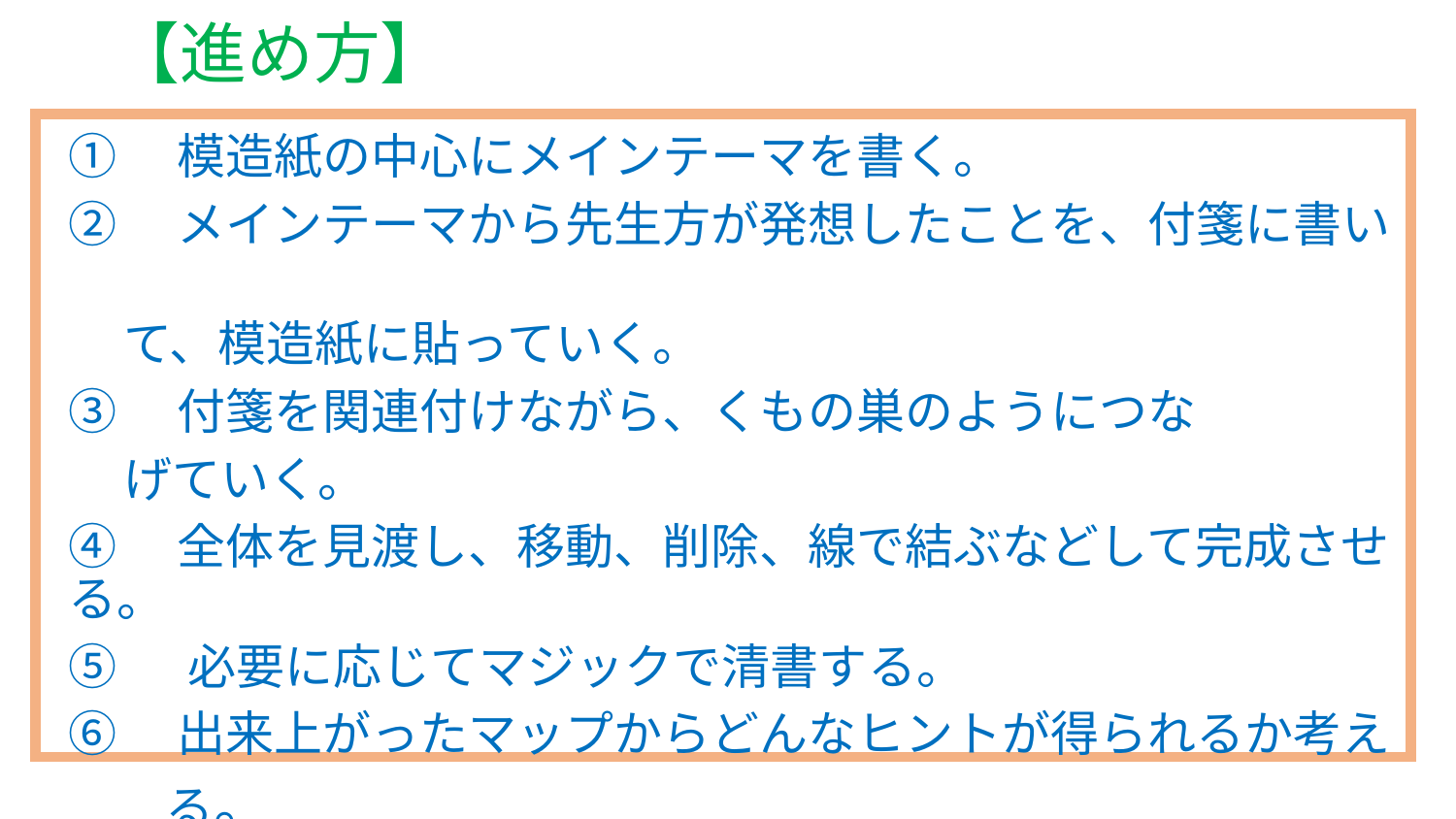

# 【進め方】

①　模造紙の中心にメインテーマを書く。
②　メインテーマから先生方が発想したことを、付箋に書い
    て、模造紙に貼っていく。
③　付箋を関連付けながら、くもの巣のようにつな
    げていく。
④　全体を見渡し、移動、削除、線で結ぶなどして完成させる。
⑤　 必要に応じてマジックで清書する。
⑥　出来上がったマップからどんなヒントが得られるか考え
　　る。